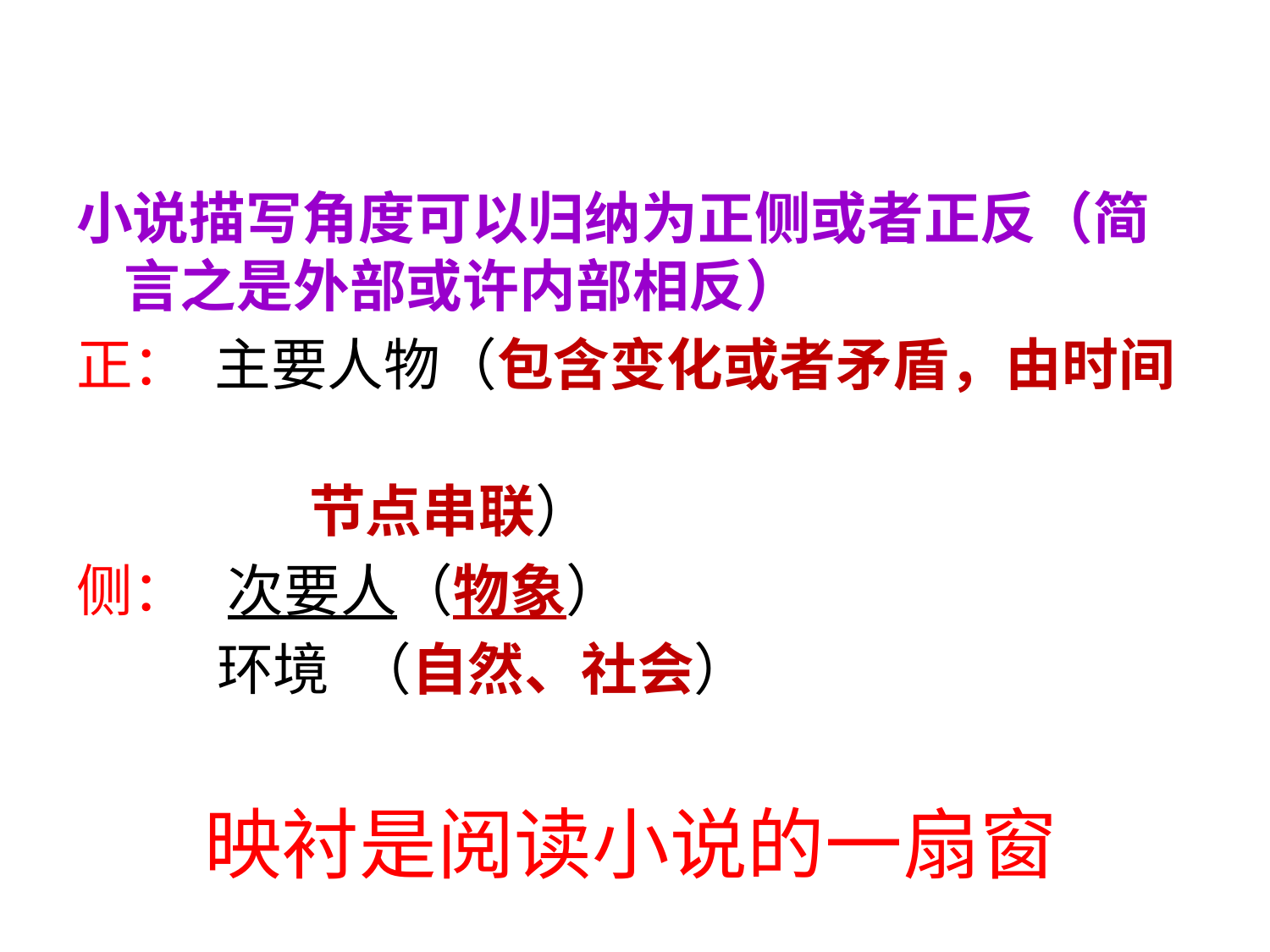

#
小说描写角度可以归纳为正侧或者正反（简言之是外部或许内部相反）
正：  主要人物（包含变化或者矛盾，由时间
                 节点串联）
侧：   次要人（物象）
          环境  （自然、社会）

         映衬是阅读小说的一扇窗